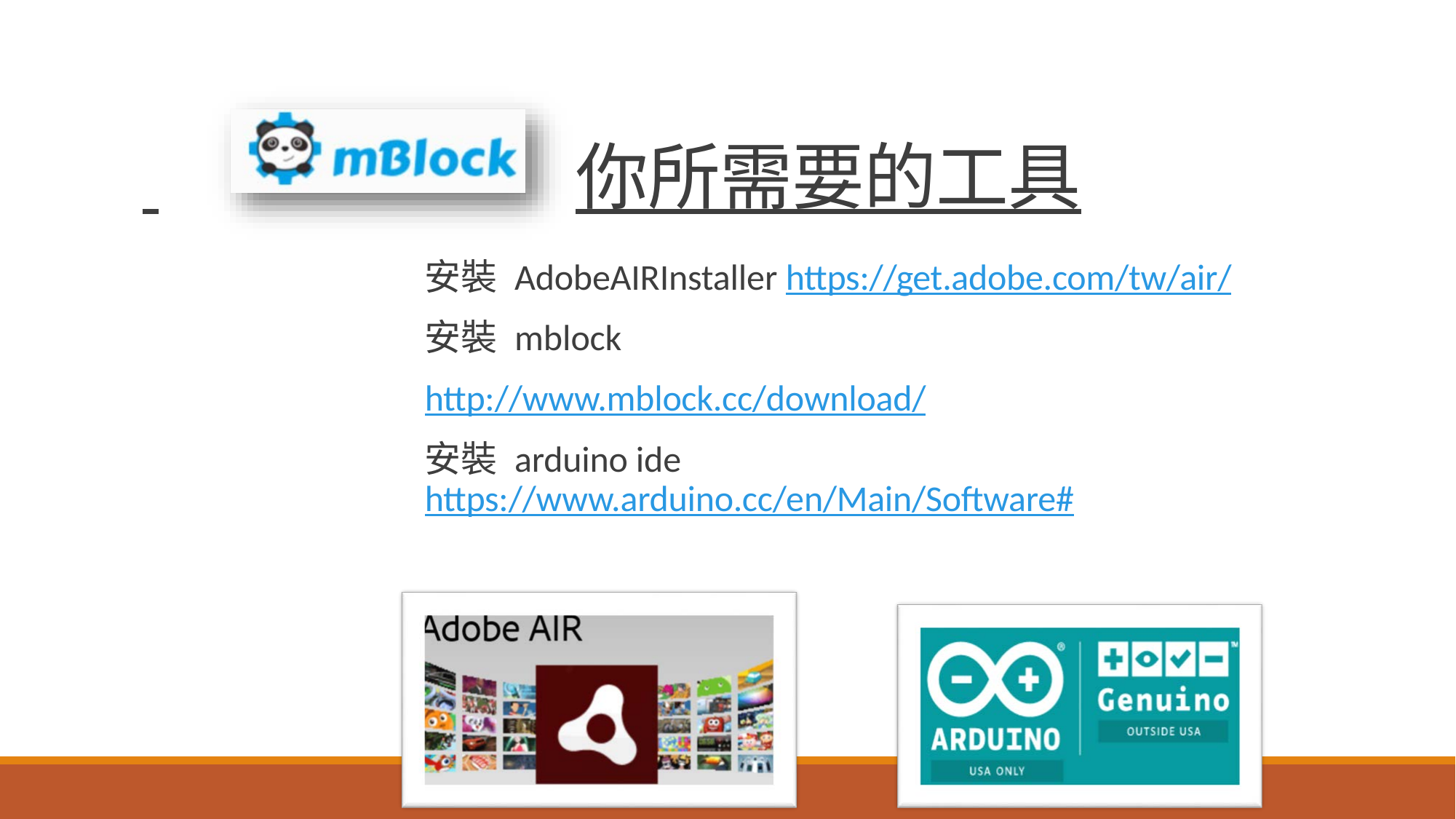

# 你所需要的工具

安裝 AdobeAIRInstaller https://get.adobe.com/tw/air/
安裝 mblock  http://www.mblock.cc/download/
安裝 arduino ide  https://www.arduino.cc/en/Main/Software#